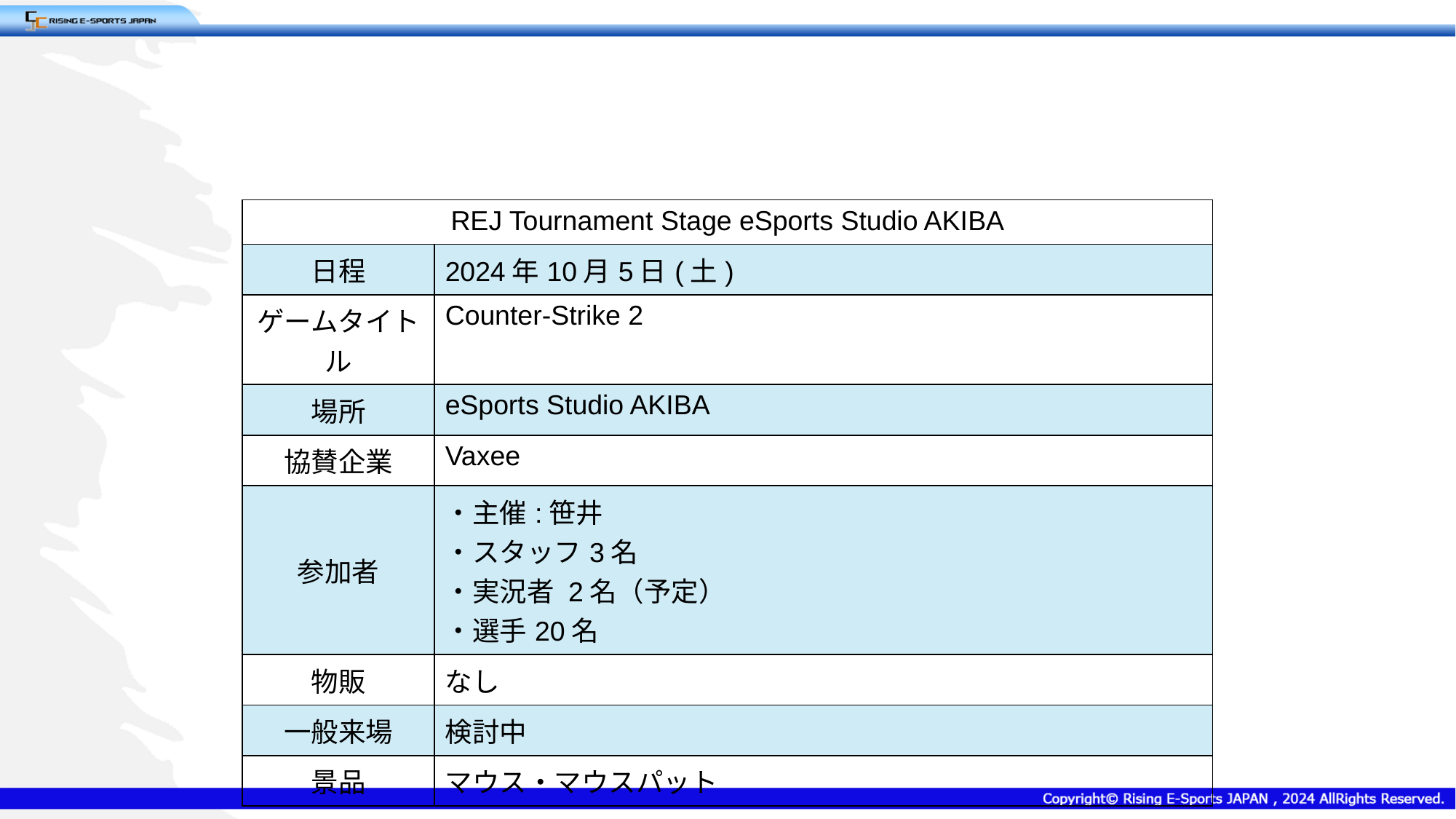

| REJ Tournament Stage eSports Studio AKIBA |  |
| --- | --- |
| 日程 | 2024年10月5日(土) |
| ゲームタイトル | Counter-Strike 2 |
| 場所 | eSports Studio AKIBA |
| 協賛企業 | Vaxee |
| 参加者 | ・主催:笹井 ・スタッフ3名 ・実況者 2名（予定） ・選手20名 |
| 物販 | なし |
| 一般来場 | 検討中 |
| 景品 | マウス・マウスパット |